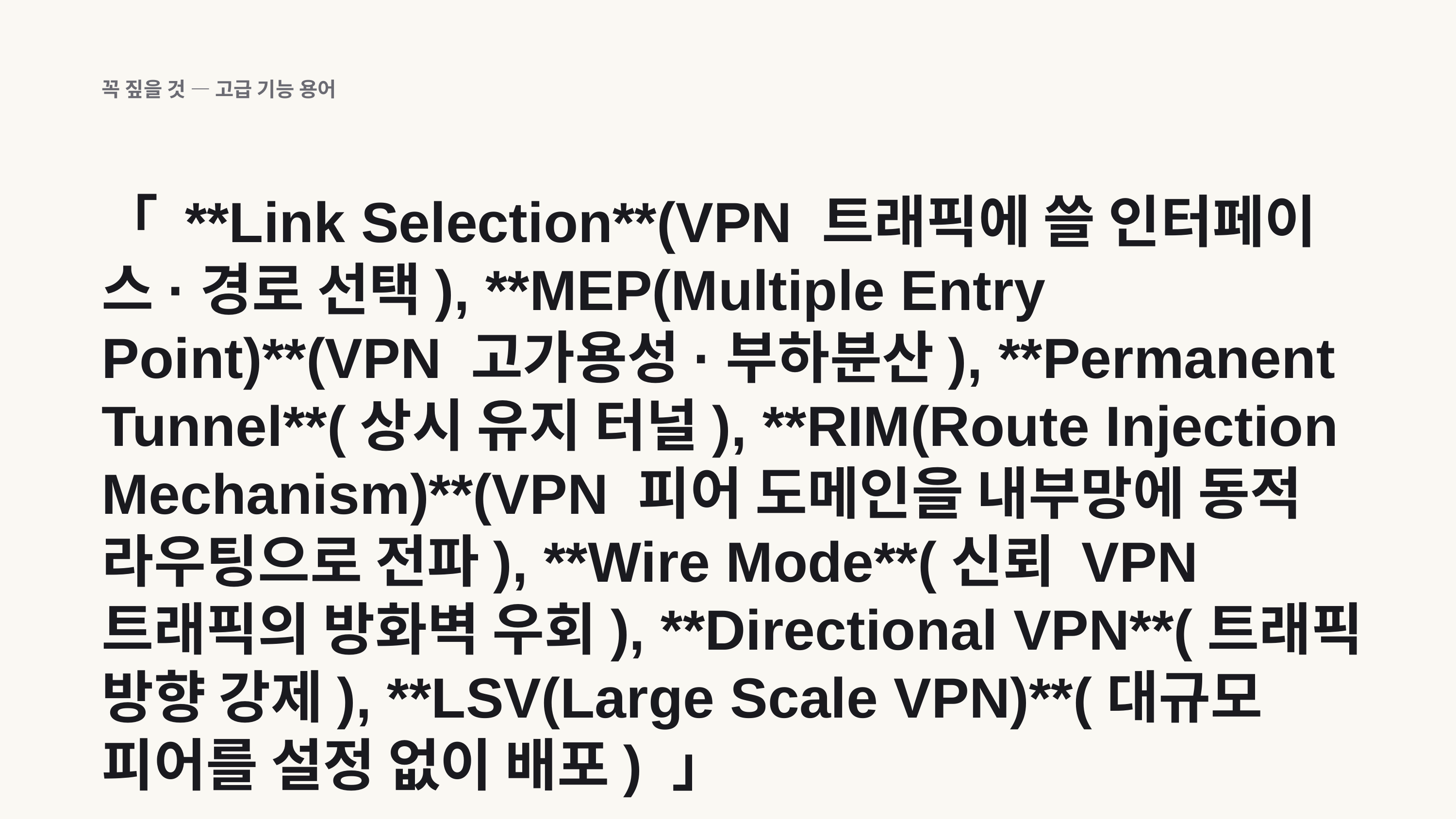

꼭 짚을 것 — 고급 기능 용어
「 **Link Selection**(VPN 트래픽에 쓸 인터페이스·경로 선택), **MEP(Multiple Entry Point)**(VPN 고가용성·부하분산), **Permanent Tunnel**(상시 유지 터널), **RIM(Route Injection Mechanism)**(VPN 피어 도메인을 내부망에 동적 라우팅으로 전파), **Wire Mode**(신뢰 VPN 트래픽의 방화벽 우회), **Directional VPN**(트래픽 방향 강제), **LSV(Large Scale VPN)**(대규모 피어를 설정 없이 배포) 」